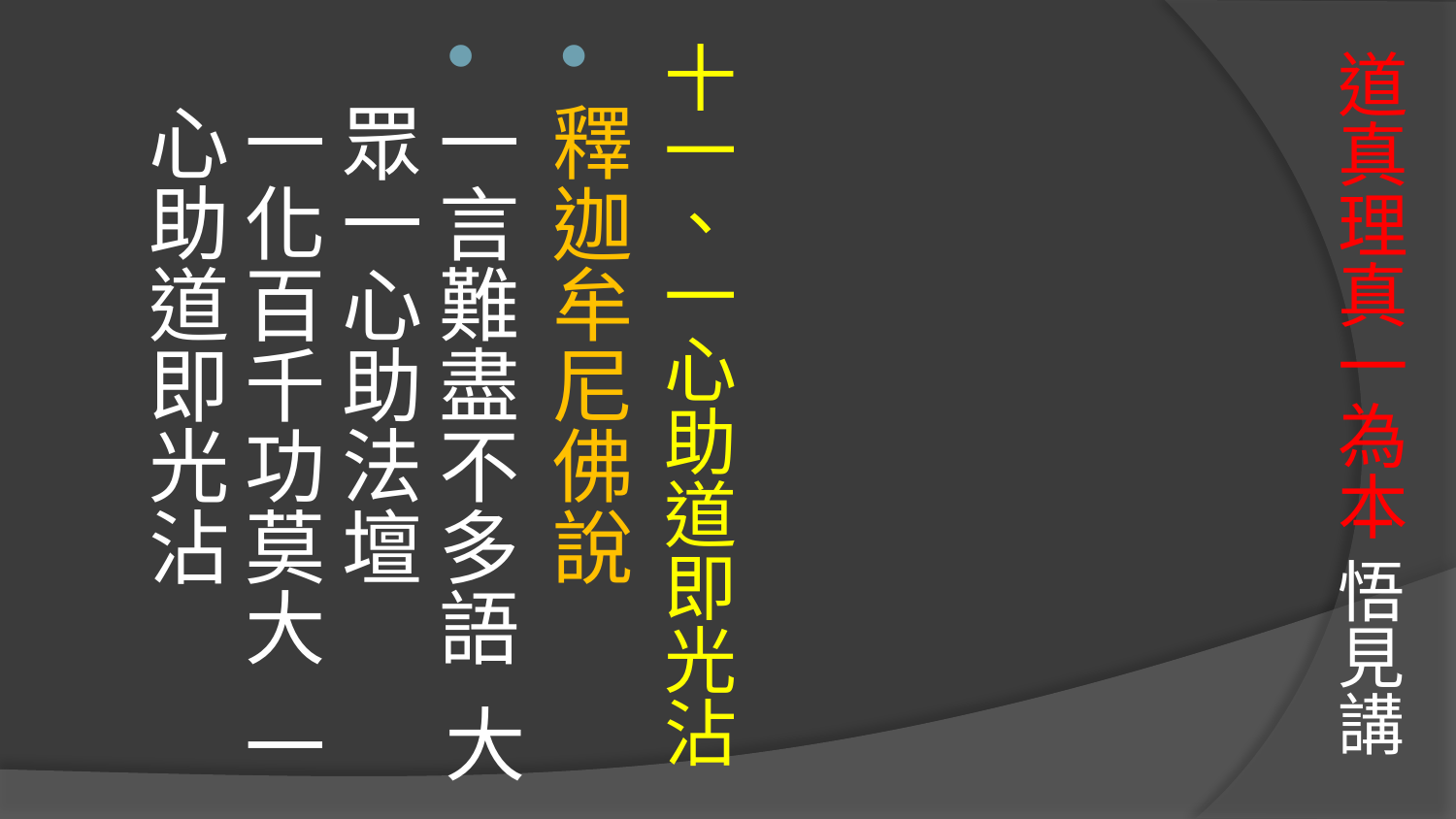

# 道真理真一為本 悟見講
十一、一心助道即光沾
釋迦牟尼佛說
一言難盡不多語  大眾一心助法壇 
一化百千功莫大  一心助道即光沾